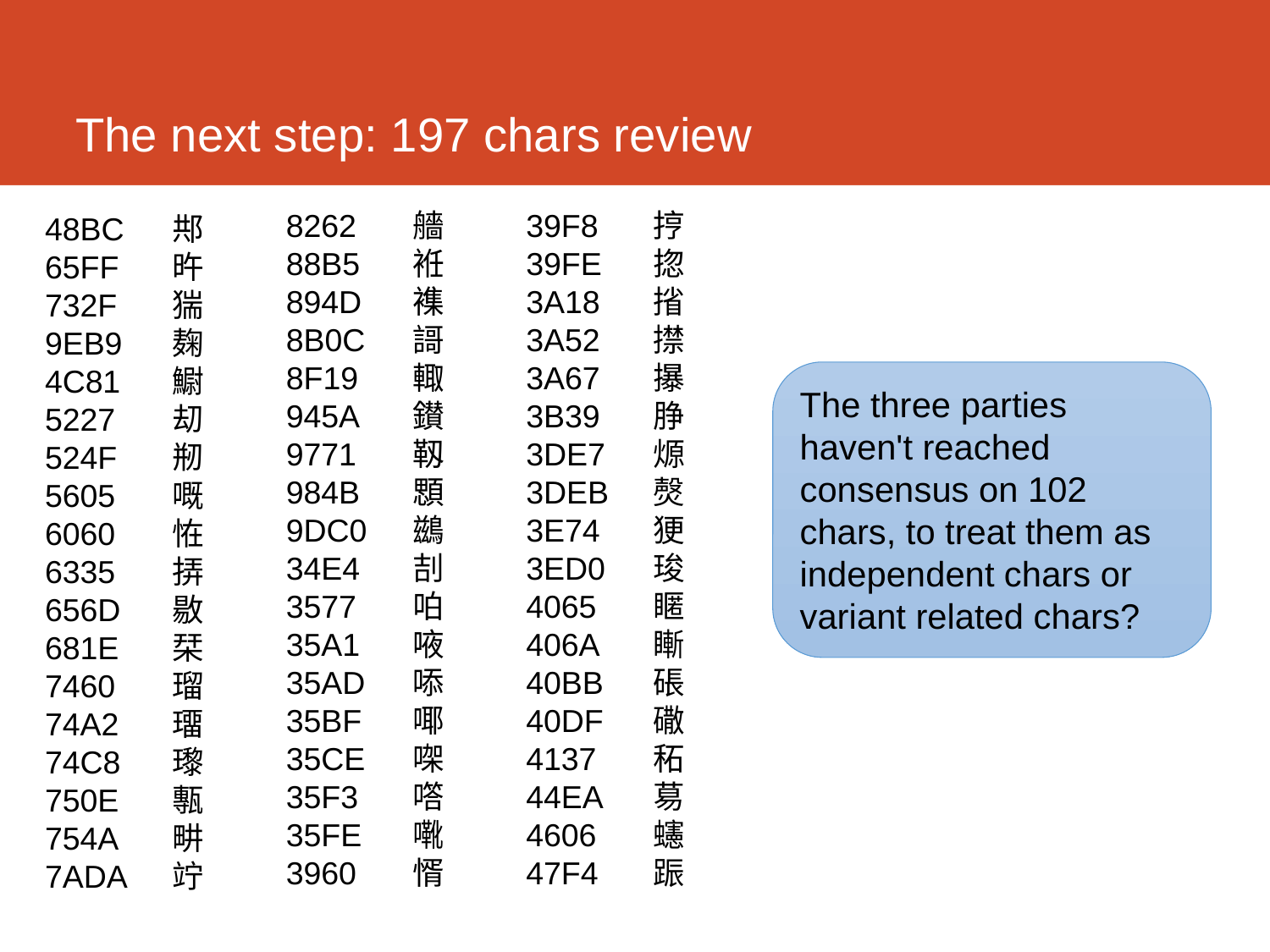

# The next step: 197 chars review
39F8	㧸
39FE	㧾
3A18	㨘
3A52	㩒
3A67	㩧
3B39	㬹
3DE7	㷧
3DEB	㷫
3E74	㹴
3ED0	㻐
4065	䁥
406A	䁪
40BB	䂻
40DF	䃟
4137	䄷
44EA	䓪
4606	䘆
47F4	䟴
8262	艢
88B5	袵
894D	襍
8B0C	謌
8F19	輙
945A	鑚
9771	靱
984B	顋
9DC0	鷀
34E4	㓤
3577	㕷
35A1	㖡
35AD	㖭
35BF	㖿
35CE	㗎
35F3	㗳
35FE	㗾
3960	㥠
48BC	䢼
65FF	旿
732F	猯
9EB9	麹
4C81	䲁
5227	刧
524F	剏
5605	嘅
6060	恠
6335	挵
656D	敭
681E	栞
7460	瑠
74A2	璢
74C8	瓈
750E	甎
754A	畊
7ADA	竚
The three parties haven't reached consensus on 102 chars, to treat them as independent chars or variant related chars?